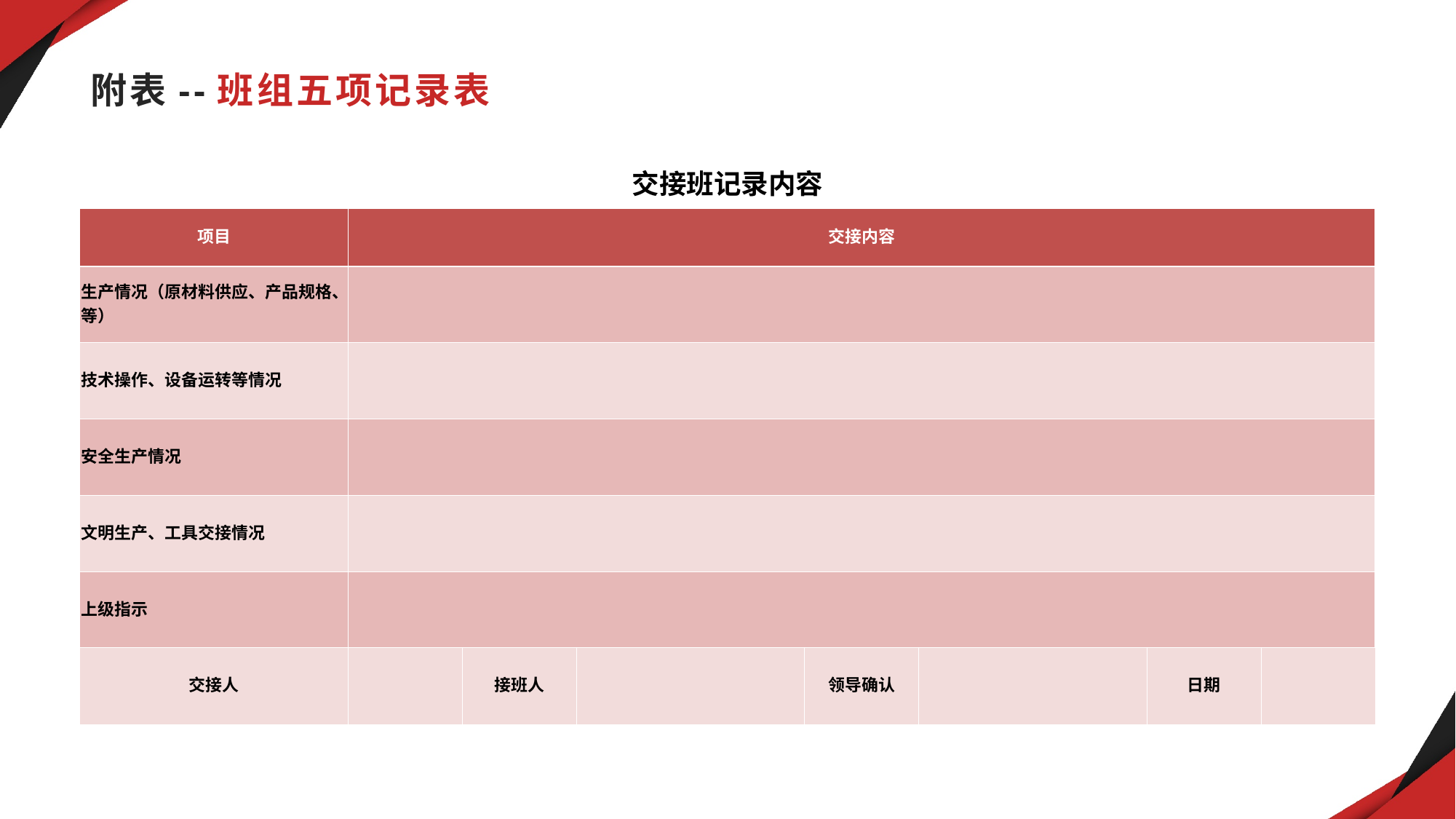

# 附表--班组五项记录表
| 交接班记录内容 |  |  |  |  |  |  |  |
| --- | --- | --- | --- | --- | --- | --- | --- |
| 项目 | 交接内容 |  |  |  |  |  |  |
| 生产情况（原材料供应、产品规格、等） |  |  |  |  |  |  |  |
| 技术操作、设备运转等情况 |  |  |  |  |  |  |  |
| 安全生产情况 |  |  |  |  |  |  |  |
| 文明生产、工具交接情况 |  |  |  |  |  |  |  |
| 上级指示 |  |  |  |  |  |  |  |
| 交接人 |  | 接班人 |  | 领导确认 |  | 日期 |  |